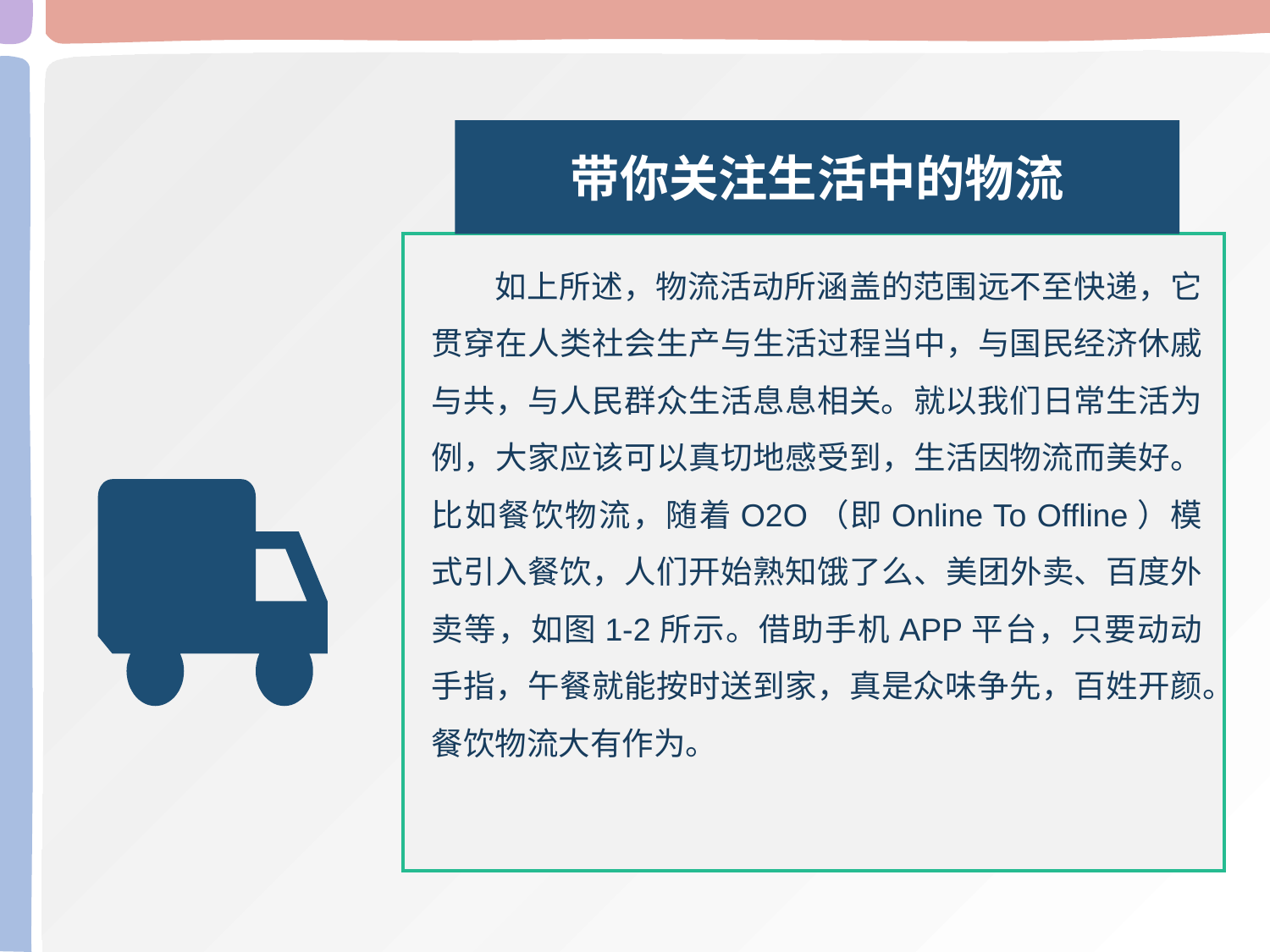

带你关注生活中的物流

如上所述，物流活动所涵盖的范围远不至快递，它贯穿在人类社会生产与生活过程当中，与国民经济休戚与共，与人民群众生活息息相关。就以我们日常生活为例，大家应该可以真切地感受到，生活因物流而美好。比如餐饮物流，随着O2O（即Online To Offline）模式引入餐饮，人们开始熟知饿了么、美团外卖、百度外卖等，如图1-2所示。借助手机APP平台，只要动动手指，午餐就能按时送到家，真是众味争先，百姓开颜。餐饮物流大有作为。